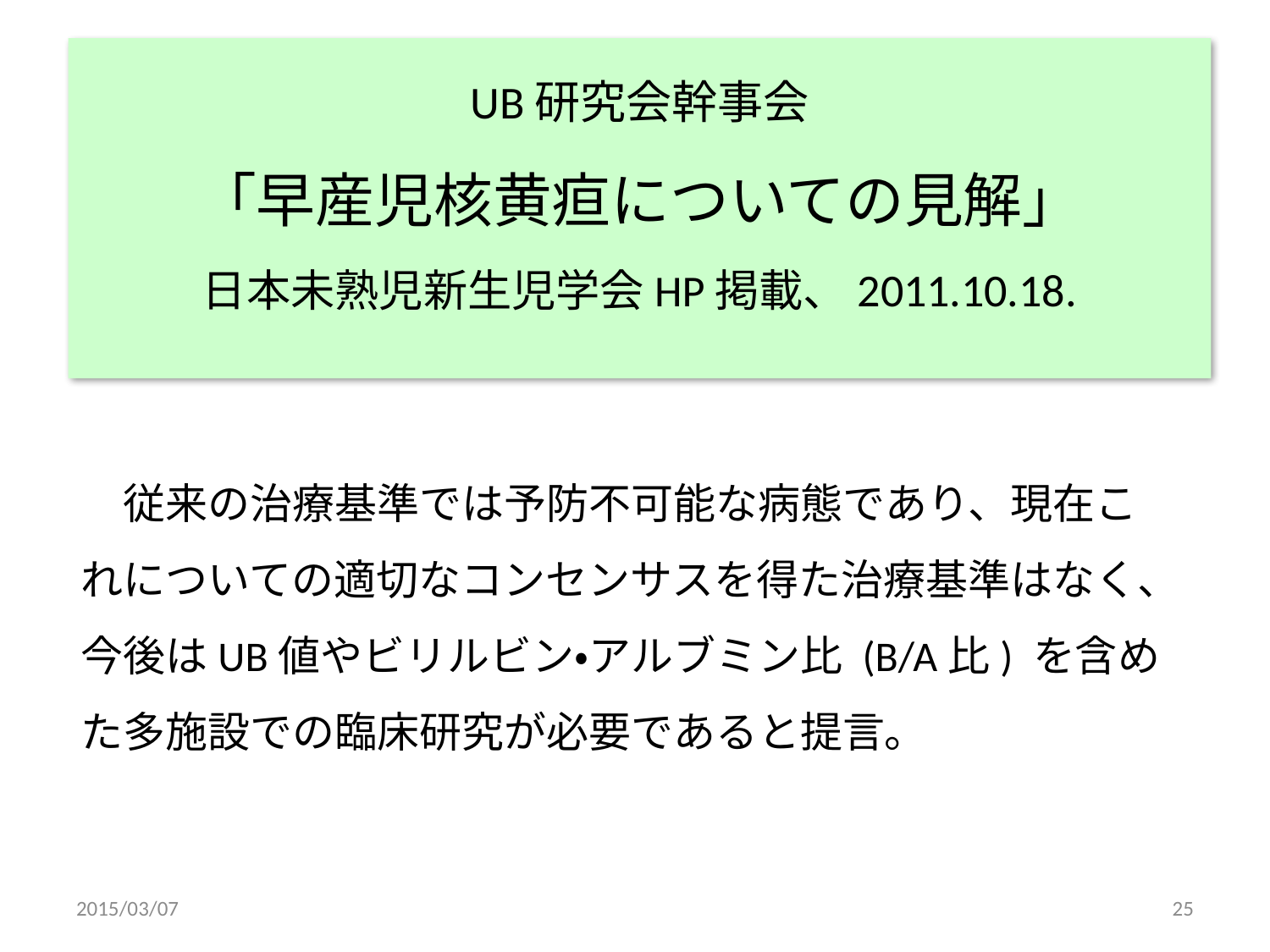

# UB研究会幹事会 「早産児核黄疸についての見解」 日本未熟児新生児学会HP掲載、2011.10.18.
　従来の治療基準では予防不可能な病態であり、現在これについての適切なコンセンサスを得た治療基準はなく、今後はUB値やビリルビン・アルブミン比 (B/A比) を含めた多施設での臨床研究が必要であると提言。
2015/03/07
25